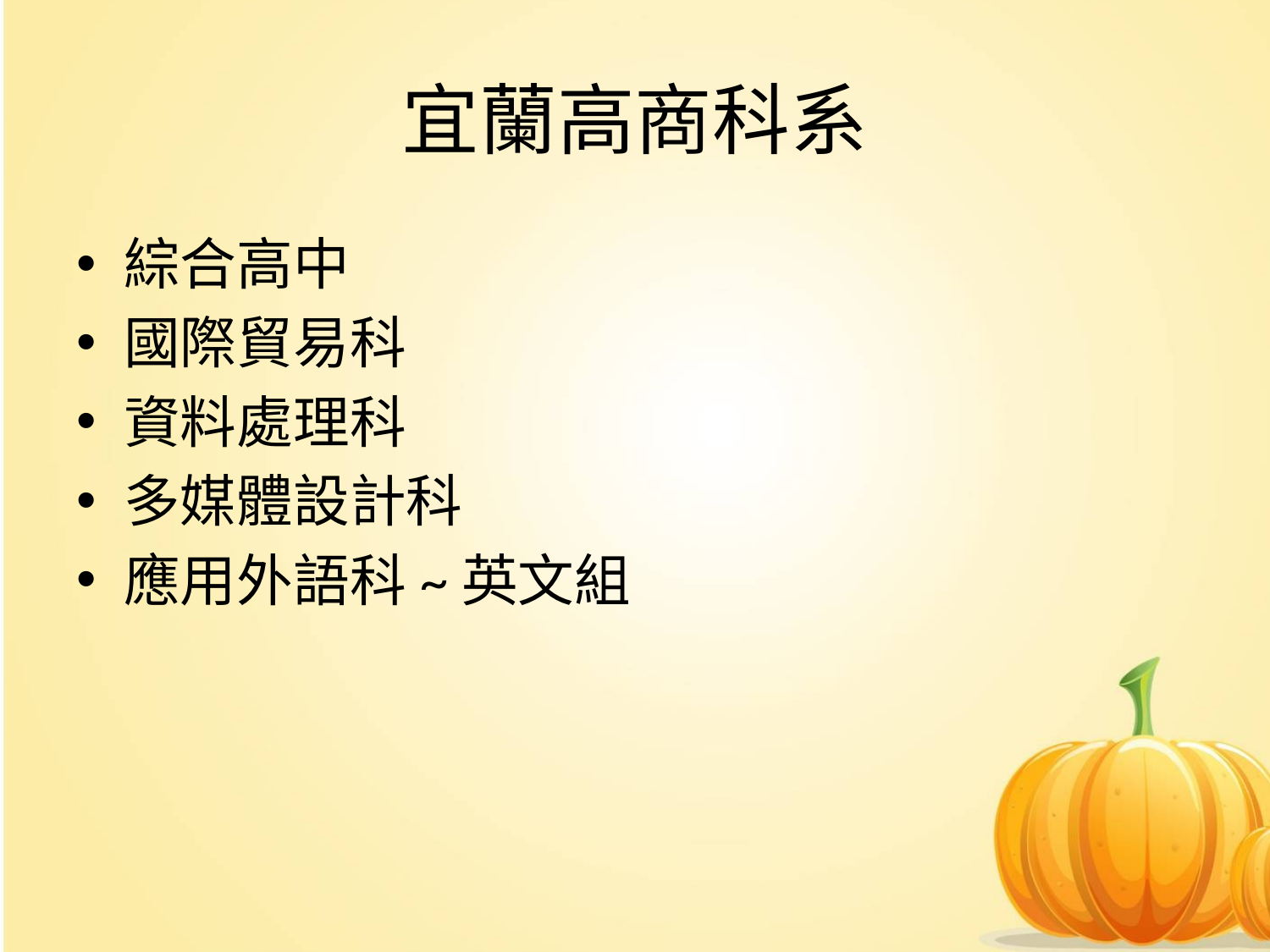

# 宜蘭高商科系
綜合高中
國際貿易科
資料處理科
多媒體設計科
應用外語科~英文組